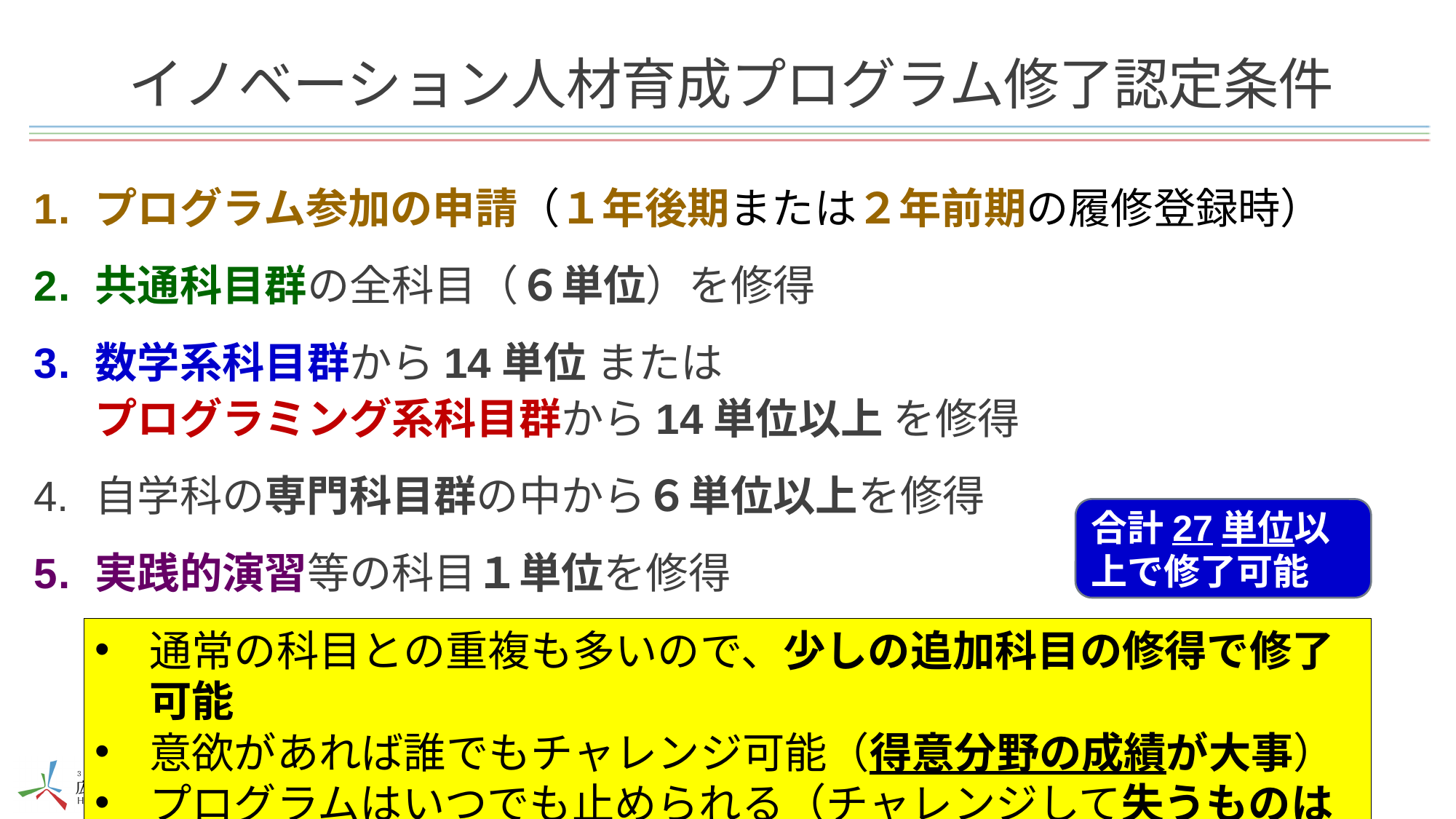

# イノベーション人材育成プログラム修了認定条件
プログラム参加の申請（１年後期または２年前期の履修登録時）
共通科目群の全科目（６単位）を修得
数学系科目群から14単位 または
プログラミング系科目群から14単位以上 を修得
自学科の専門科目群の中から６単位以上を修得
実践的演習等の科目１単位を修得
合計27単位以上で修了可能
通常の科目との重複も多いので、少しの追加科目の修得で修了可能
意欲があれば誰でもチャレンジ可能（得意分野の成績が大事）
プログラムはいつでも止められる（チャレンジして失うものは何もない）